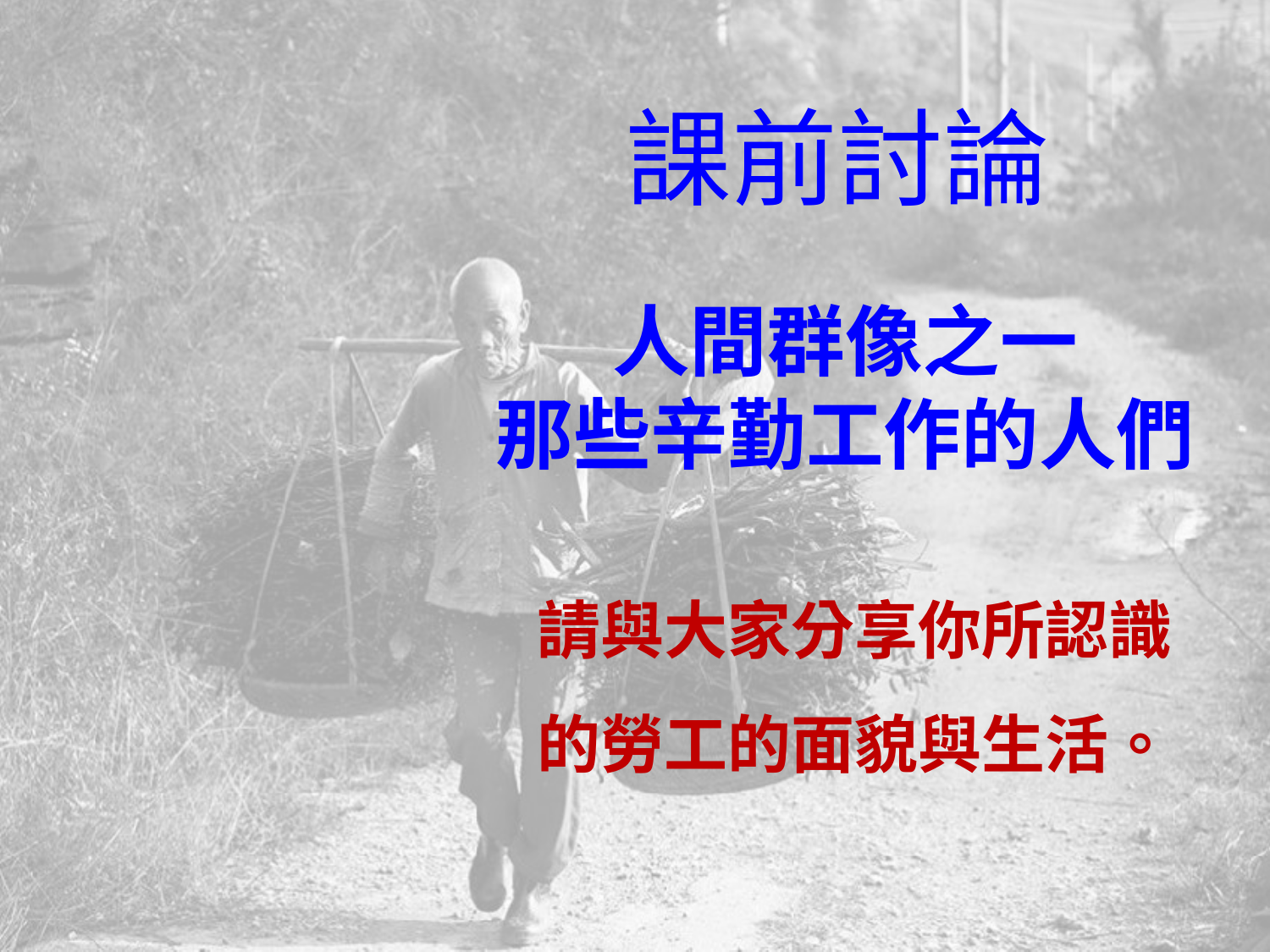

# 課前討論
人間群像之一
那些辛勤工作的人們
請與大家分享你所認識的勞工的面貌與生活。
3